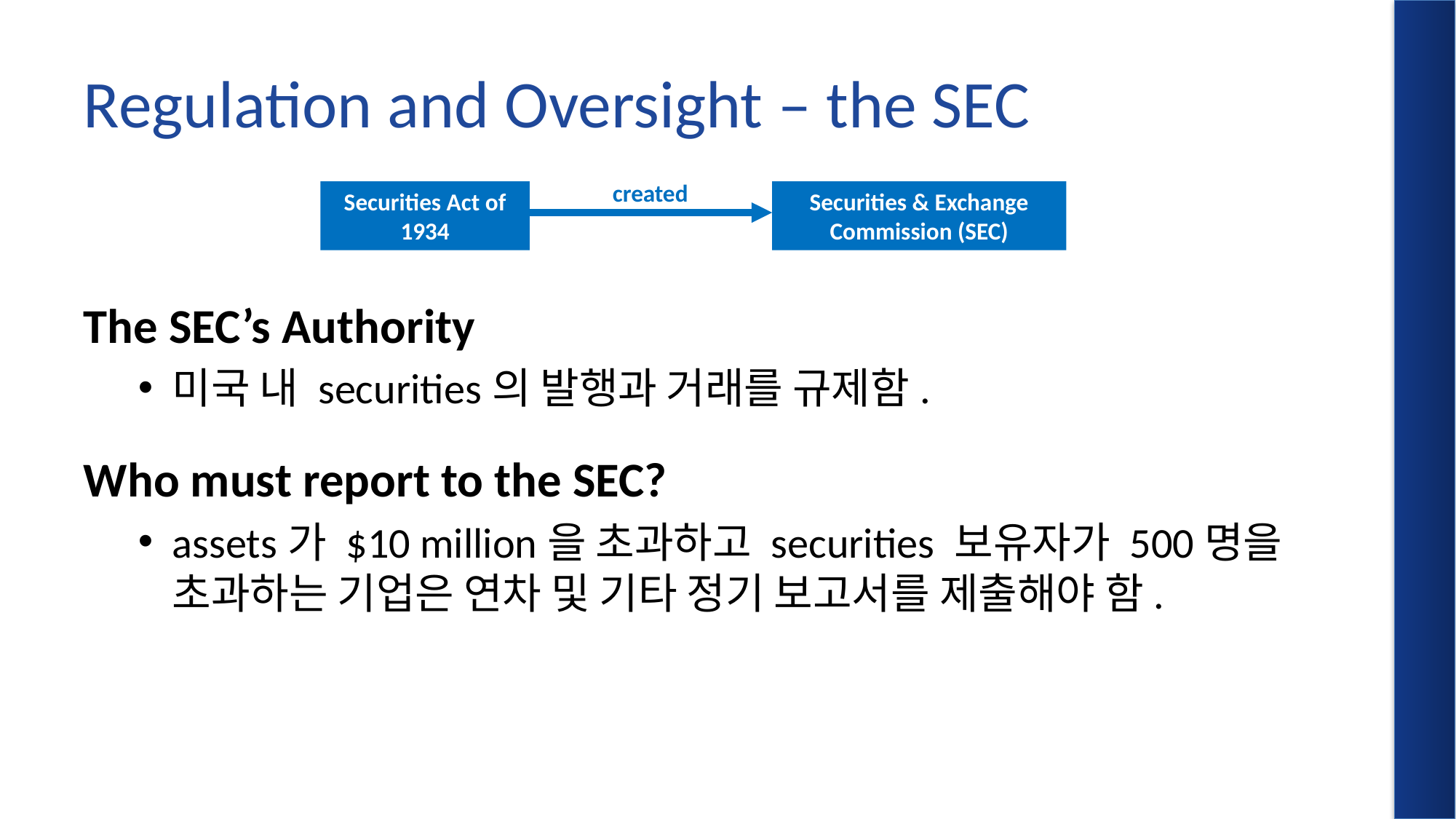

# Regulation and Oversight – the SEC
created
Securities & Exchange Commission (SEC)
Securities Act of 1934
The SEC’s Authority
미국 내 securities의 발행과 거래를 규제함.
Who must report to the SEC?
assets가 $10 million을 초과하고 securities 보유자가 500명을 초과하는 기업은 연차 및 기타 정기 보고서를 제출해야 함.